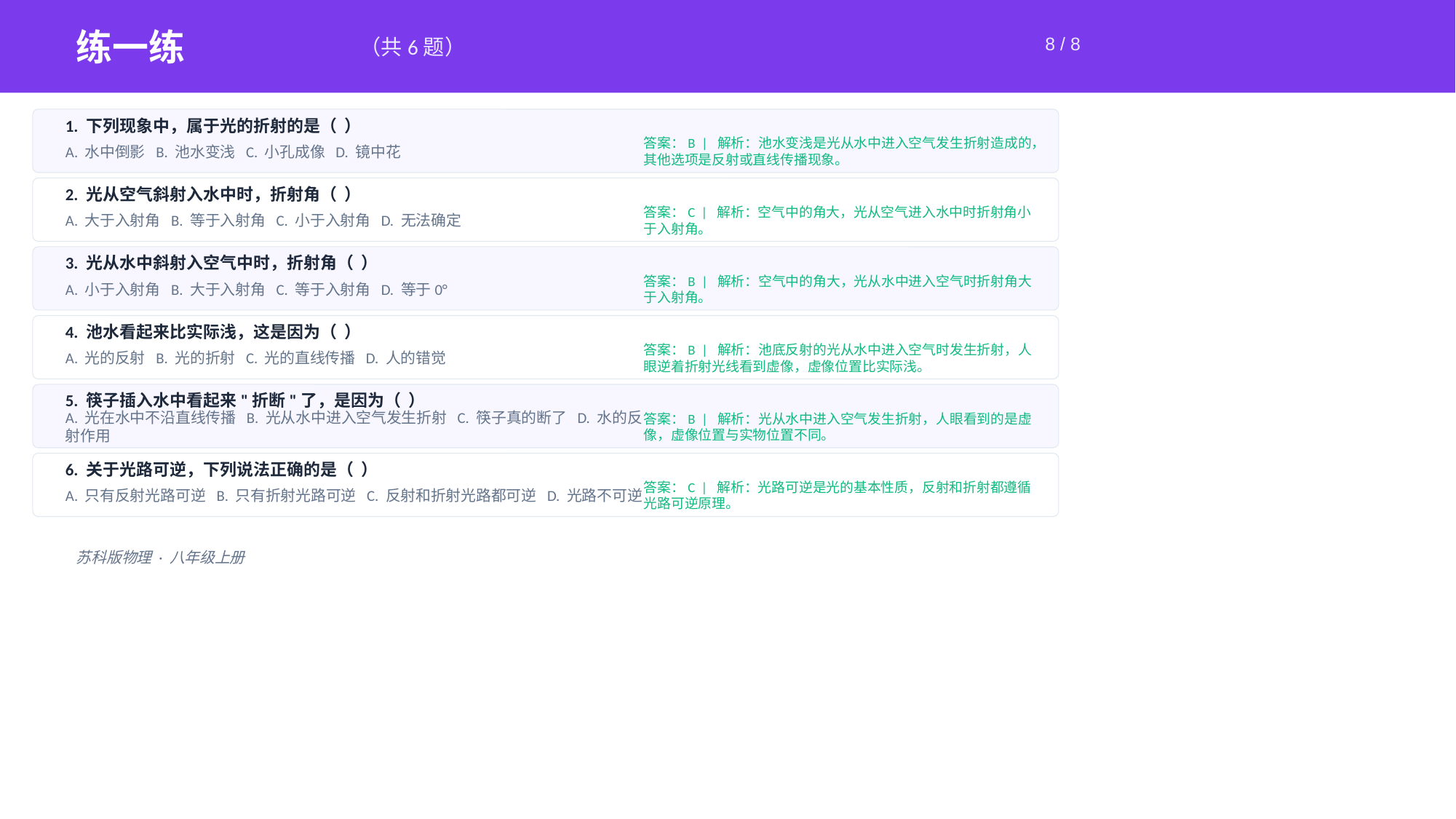

练一练
（共6题）
8 / 8

1. 下列现象中，属于光的折射的是（  ）
A. 水中倒影  B. 池水变浅  C. 小孔成像  D. 镜中花
答案：B  |  解析：池水变浅是光从水中进入空气发生折射造成的，其他选项是反射或直线传播现象。

2. 光从空气斜射入水中时，折射角（  ）
A. 大于入射角  B. 等于入射角  C. 小于入射角  D. 无法确定
答案：C  |  解析：空气中的角大，光从空气进入水中时折射角小于入射角。

3. 光从水中斜射入空气中时，折射角（  ）
A. 小于入射角  B. 大于入射角  C. 等于入射角  D. 等于0°
答案：B  |  解析：空气中的角大，光从水中进入空气时折射角大于入射角。

4. 池水看起来比实际浅，这是因为（  ）
A. 光的反射  B. 光的折射  C. 光的直线传播  D. 人的错觉
答案：B  |  解析：池底反射的光从水中进入空气时发生折射，人眼逆着折射光线看到虚像，虚像位置比实际浅。

5. 筷子插入水中看起来"折断"了，是因为（  ）
A. 光在水中不沿直线传播  B. 光从水中进入空气发生折射  C. 筷子真的断了  D. 水的反射作用
答案：B  |  解析：光从水中进入空气发生折射，人眼看到的是虚像，虚像位置与实物位置不同。

6. 关于光路可逆，下列说法正确的是（  ）
A. 只有反射光路可逆  B. 只有折射光路可逆  C. 反射和折射光路都可逆  D. 光路不可逆
答案：C  |  解析：光路可逆是光的基本性质，反射和折射都遵循光路可逆原理。
苏科版物理 · 八年级上册